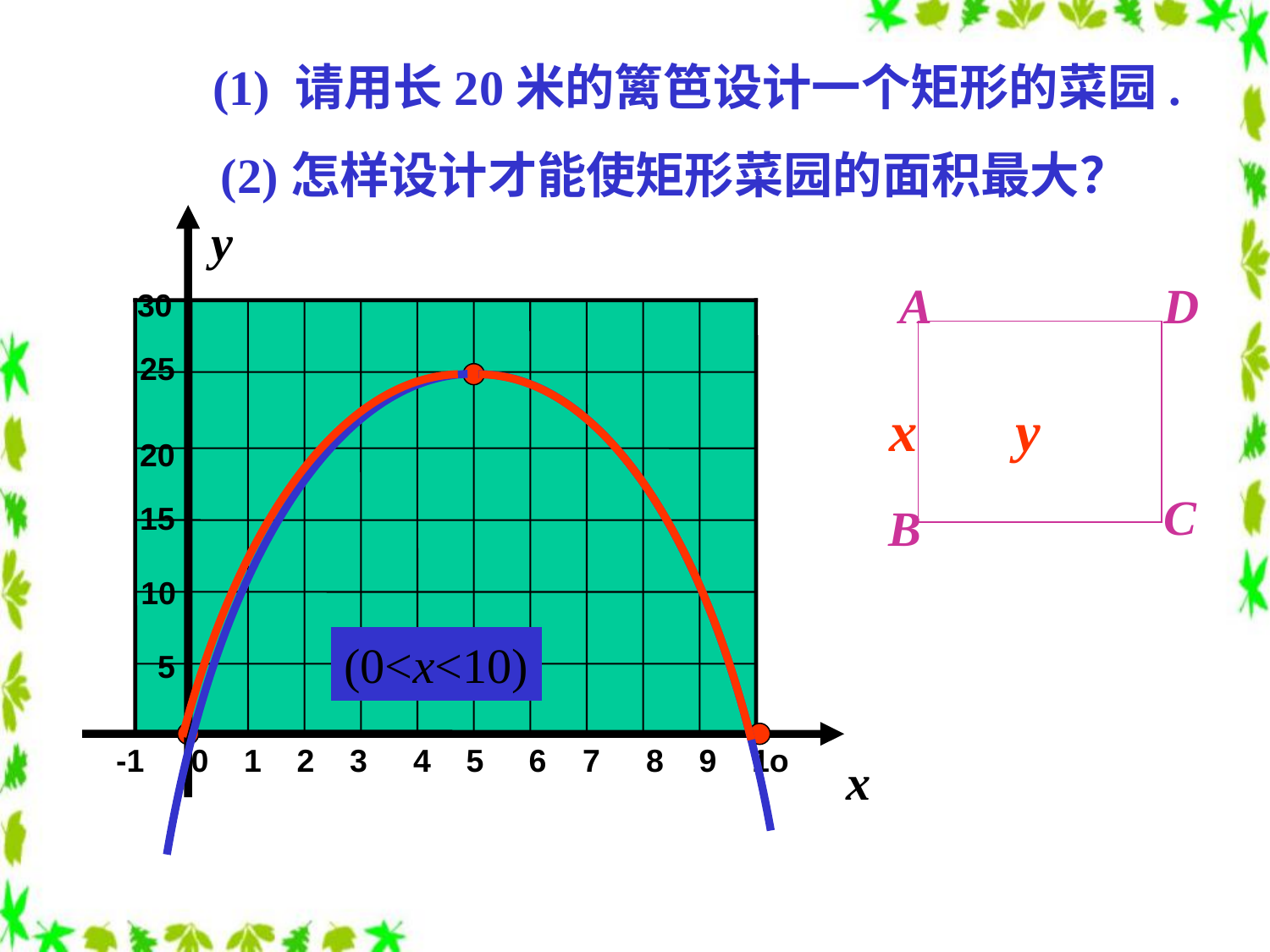

(1) 请用长20米的篱笆设计一个矩形的菜园.
(2)怎样设计才能使矩形菜园的面积最大？

y
30

25

20

15

10

5

-1
0
1
2
3
4
5
6
7
8
9
1o

x

A
D

C
B
x
y

(0<x<10)